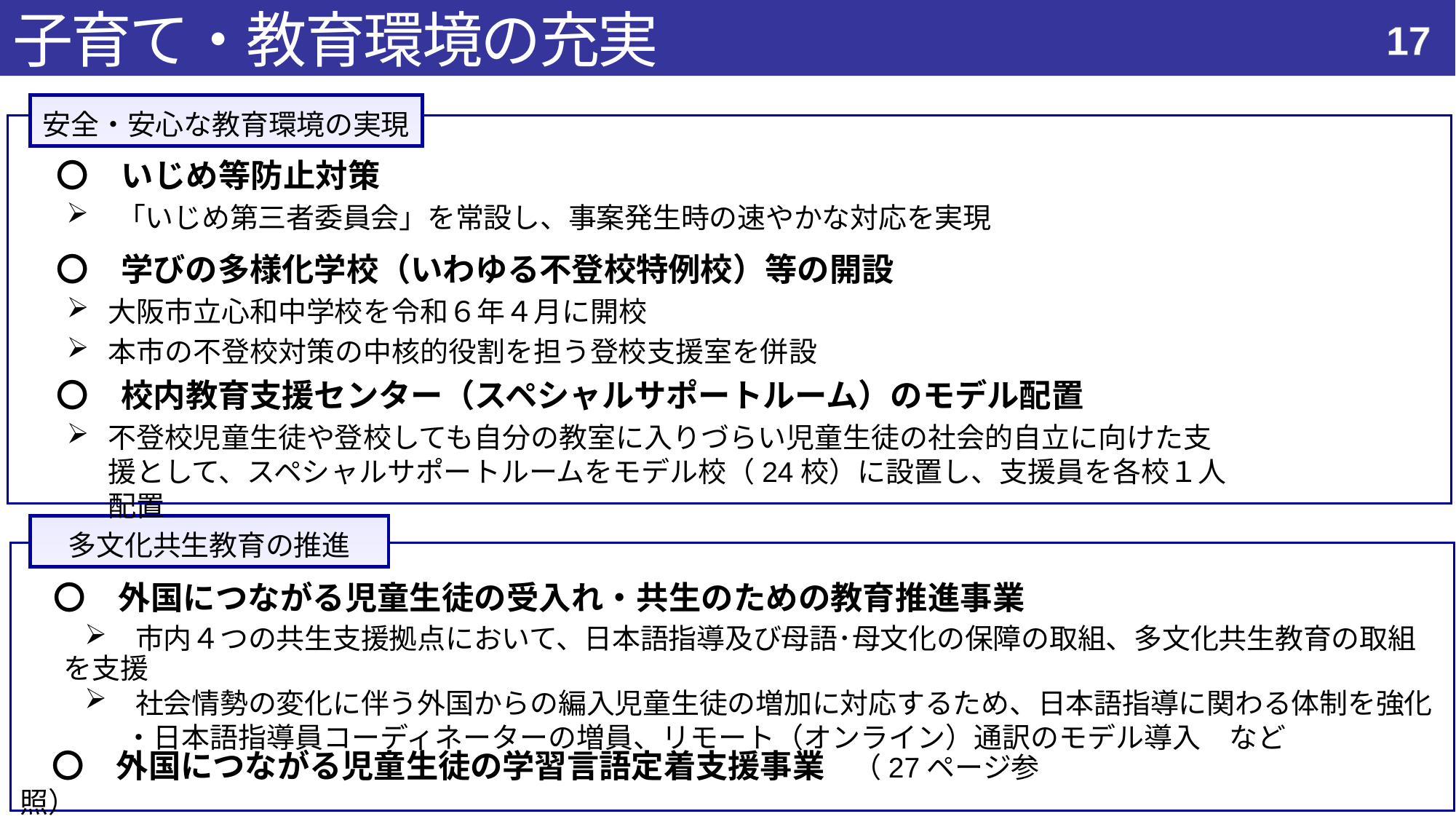

子育て・教育環境の充実
17
安全・安心な教育環境の実現

　〇　いじめ等防止対策
　「いじめ第三者委員会」を常設し、事案発生時の速やかな対応を実現
　〇　学びの多様化学校（いわゆる不登校特例校）等の開設
大阪市立心和中学校を令和６年４月に開校
本市の不登校対策の中核的役割を担う登校支援室を併設

　〇　校内教育支援センター（スペシャルサポートルーム）のモデル配置
不登校児童生徒や登校しても自分の教室に入りづらい児童生徒の社会的自立に向けた支援として、スペシャルサポートルームをモデル校（24校）に設置し、支援員を各校１人配置
多文化共生教育の推進

　〇　外国につながる児童生徒の受入れ・共生のための教育推進事業
　市内４つの共生支援拠点において、日本語指導及び母語･母文化の保障の取組、多文化共生教育の取組を支援
　社会情勢の変化に伴う外国からの編入児童生徒の増加に対応するため、日本語指導に関わる体制を強化
　　・日本語指導員コーディネーターの増員、リモート（オンライン）通訳のモデル導入　など
　〇　外国につながる児童生徒の学習言語定着支援事業　（27ページ参照）